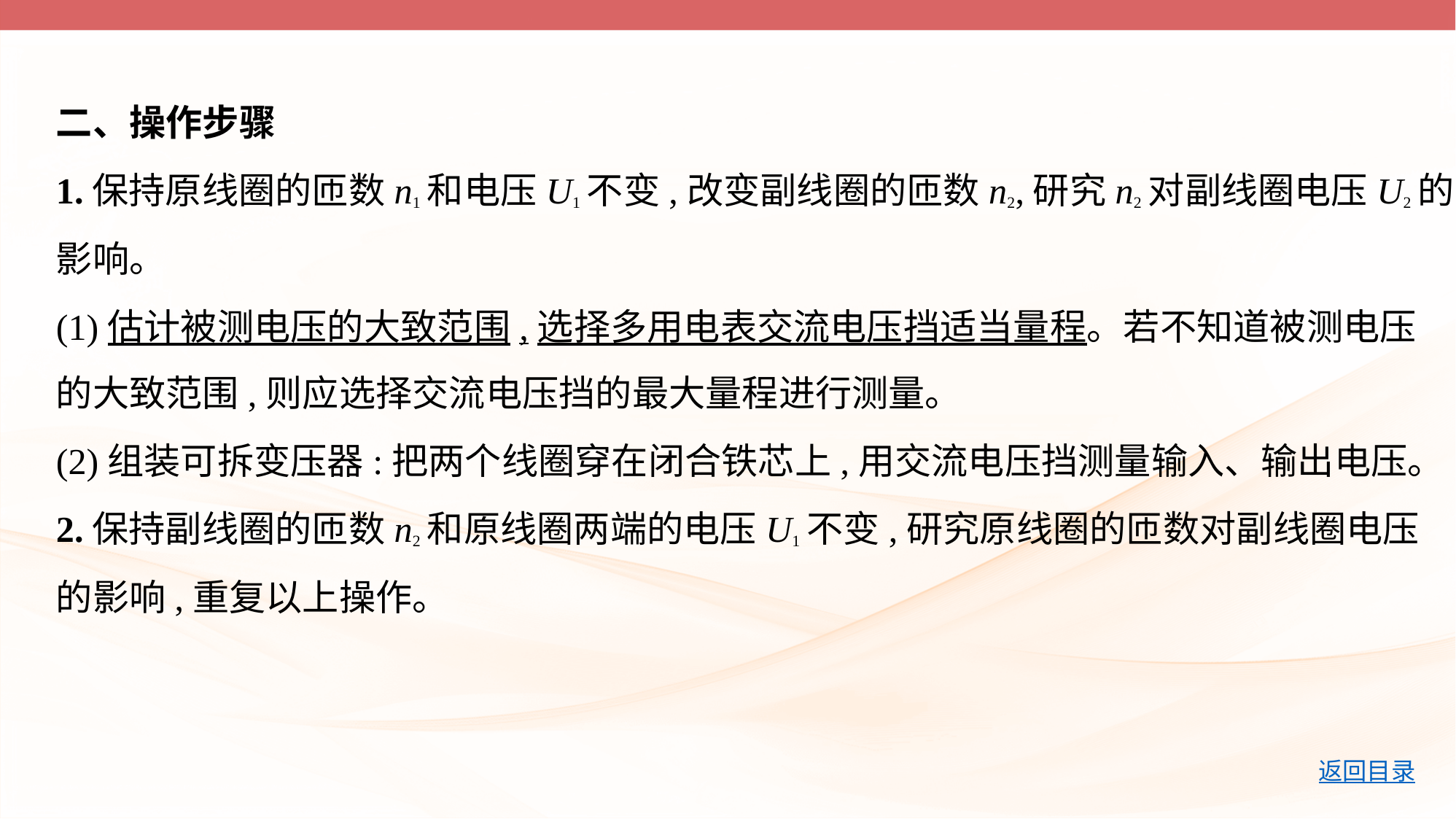

二、操作步骤
1.保持原线圈的匝数n1和电压U1不变,改变副线圈的匝数n2,研究n2对副线圈电压U2的
影响。
(1)估计被测电压的大致范围,选择多用电表交流电压挡适当量程。若不知道被测电压
的大致范围,则应选择交流电压挡的最大量程进行测量。
(2)组装可拆变压器:把两个线圈穿在闭合铁芯上,用交流电压挡测量输入、输出电压。
2.保持副线圈的匝数n2和原线圈两端的电压U1不变,研究原线圈的匝数对副线圈电压
的影响,重复以上操作。